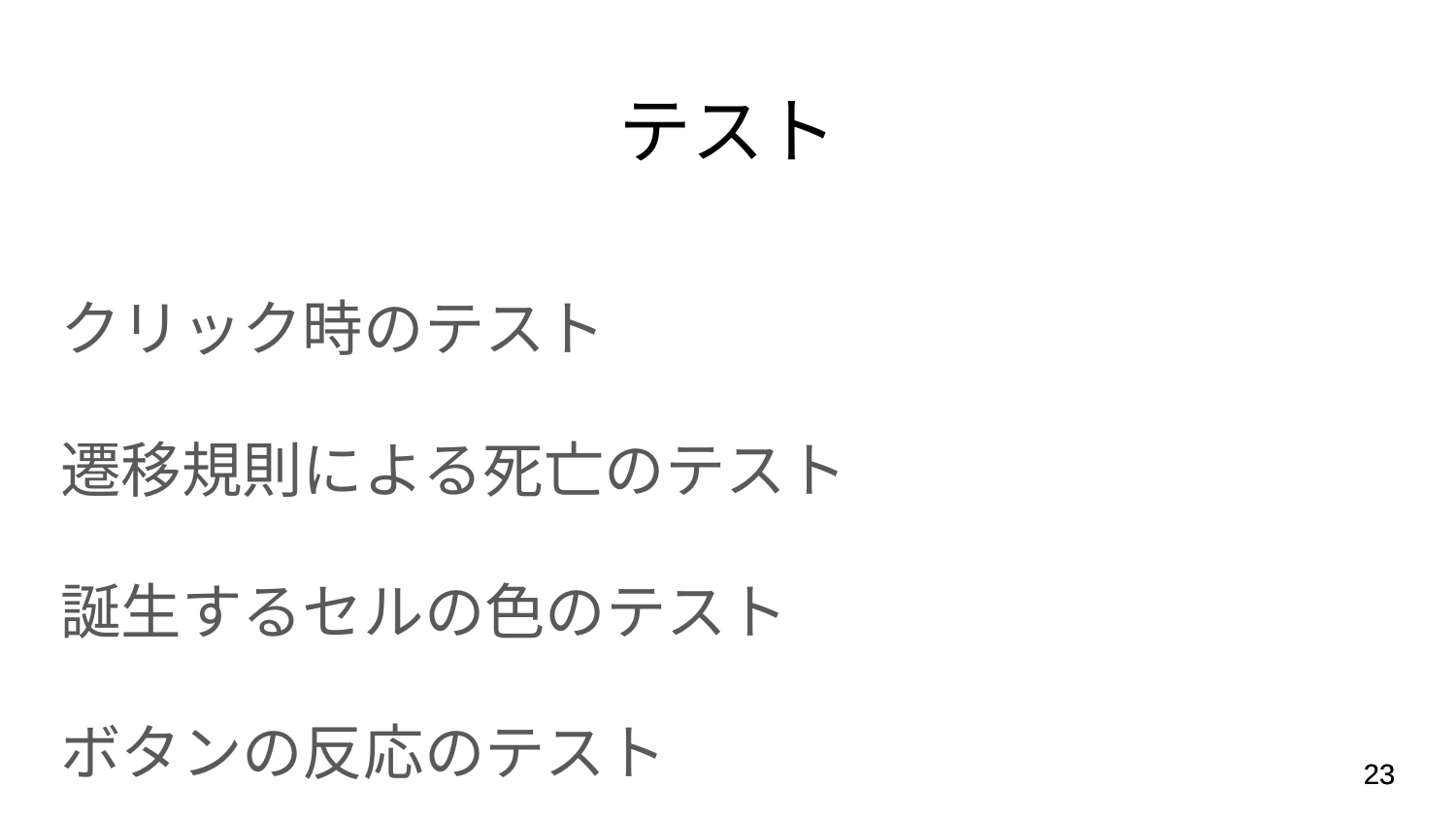

# テスト
クリック時のテスト
遷移規則による死亡のテスト
誕生するセルの色のテスト
ボタンの反応のテスト

23
23